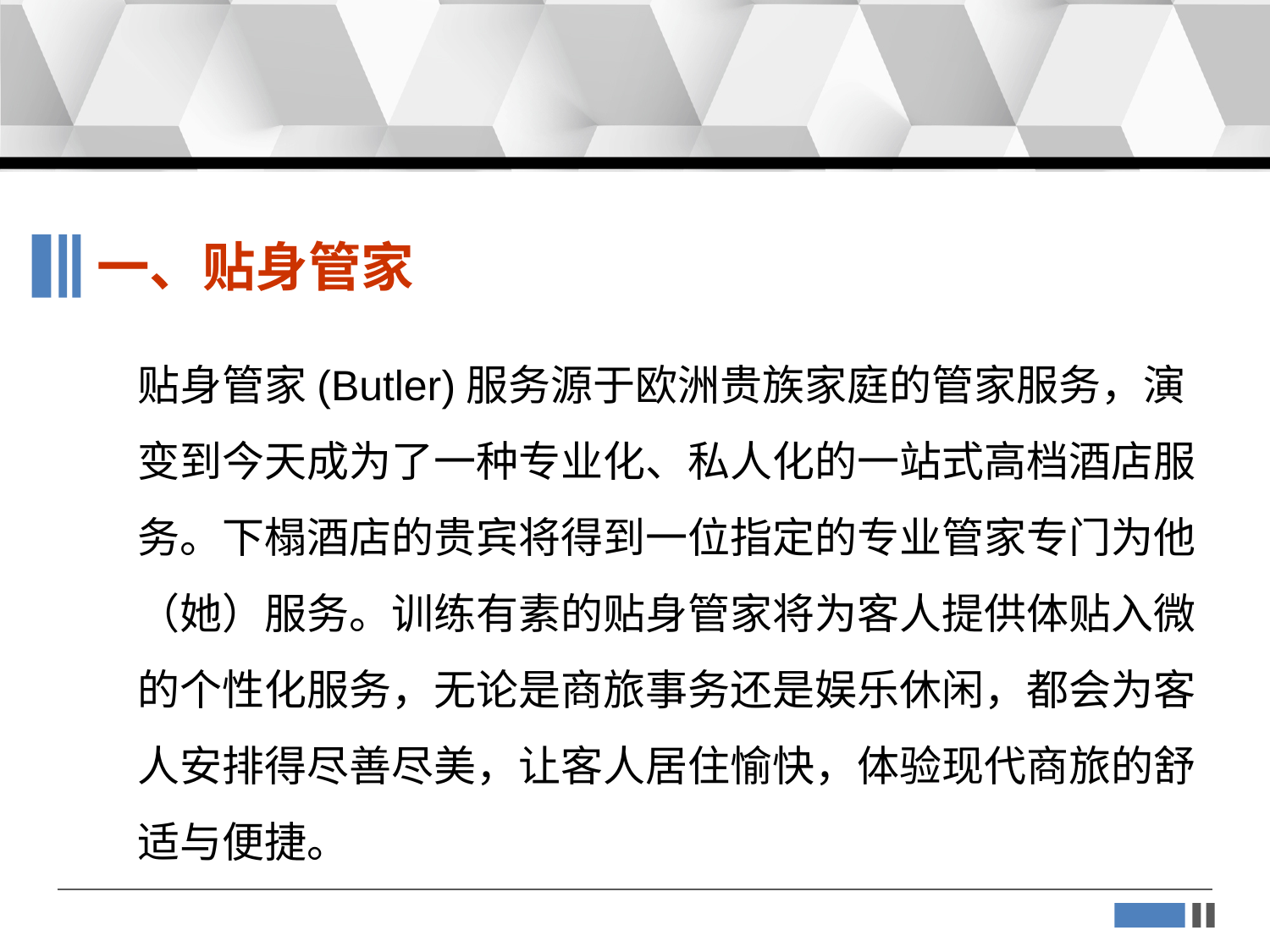

一、贴身管家

贴身管家(Butler)服务源于欧洲贵族家庭的管家服务，演变到今天成为了一种专业化、私人化的一站式高档酒店服务。下榻酒店的贵宾将得到一位指定的专业管家专门为他（她）服务。训练有素的贴身管家将为客人提供体贴入微的个性化服务，无论是商旅事务还是娱乐休闲，都会为客人安排得尽善尽美，让客人居住愉快，体验现代商旅的舒适与便捷。